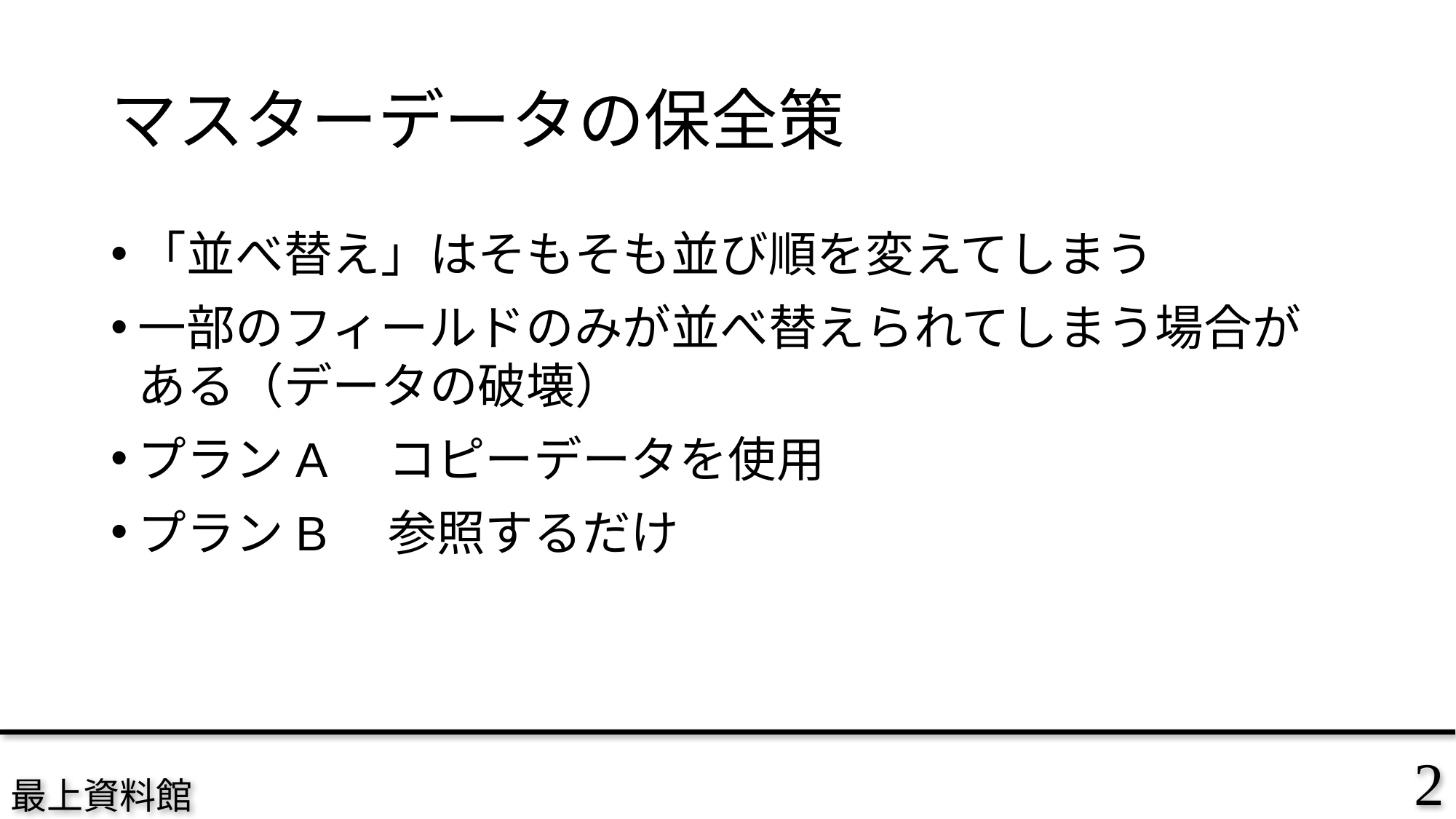

# マスターデータの保全策
「並べ替え」はそもそも並び順を変えてしまう
一部のフィールドのみが並べ替えられてしまう場合がある（データの破壊）
プランA　コピーデータを使用
プランB　参照するだけ